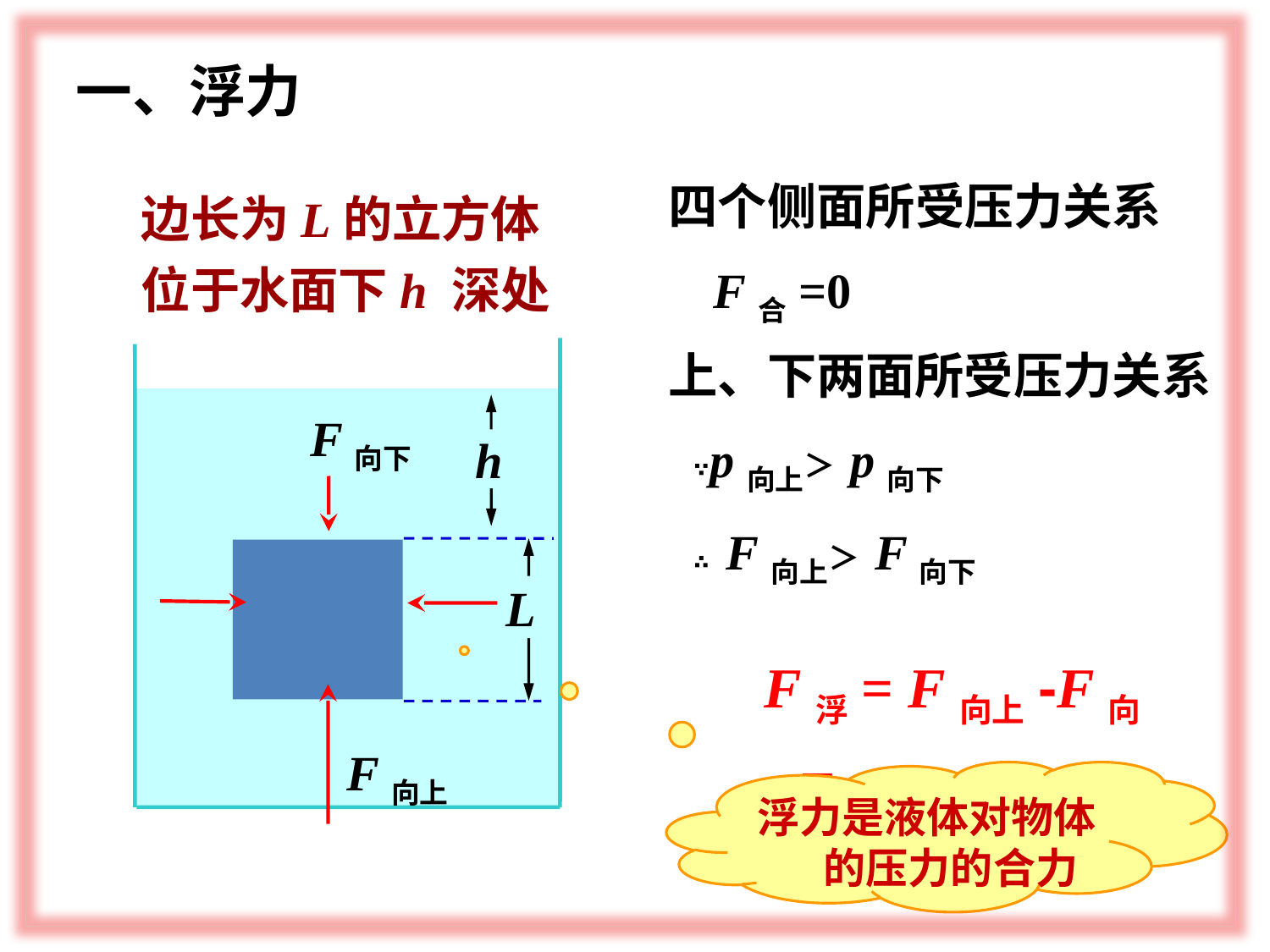

一、浮力
四个侧面所受压力关系
    F合=0
边长为L的立方体位于水面下h 深处

上、下两面所受压力关系
   ∵p向上＞ p向下
   ∴  F向上＞ F向下

h

L
F向下

 F浮= F向上-F向下

F向上
浮力是液体对物体的压力的合力